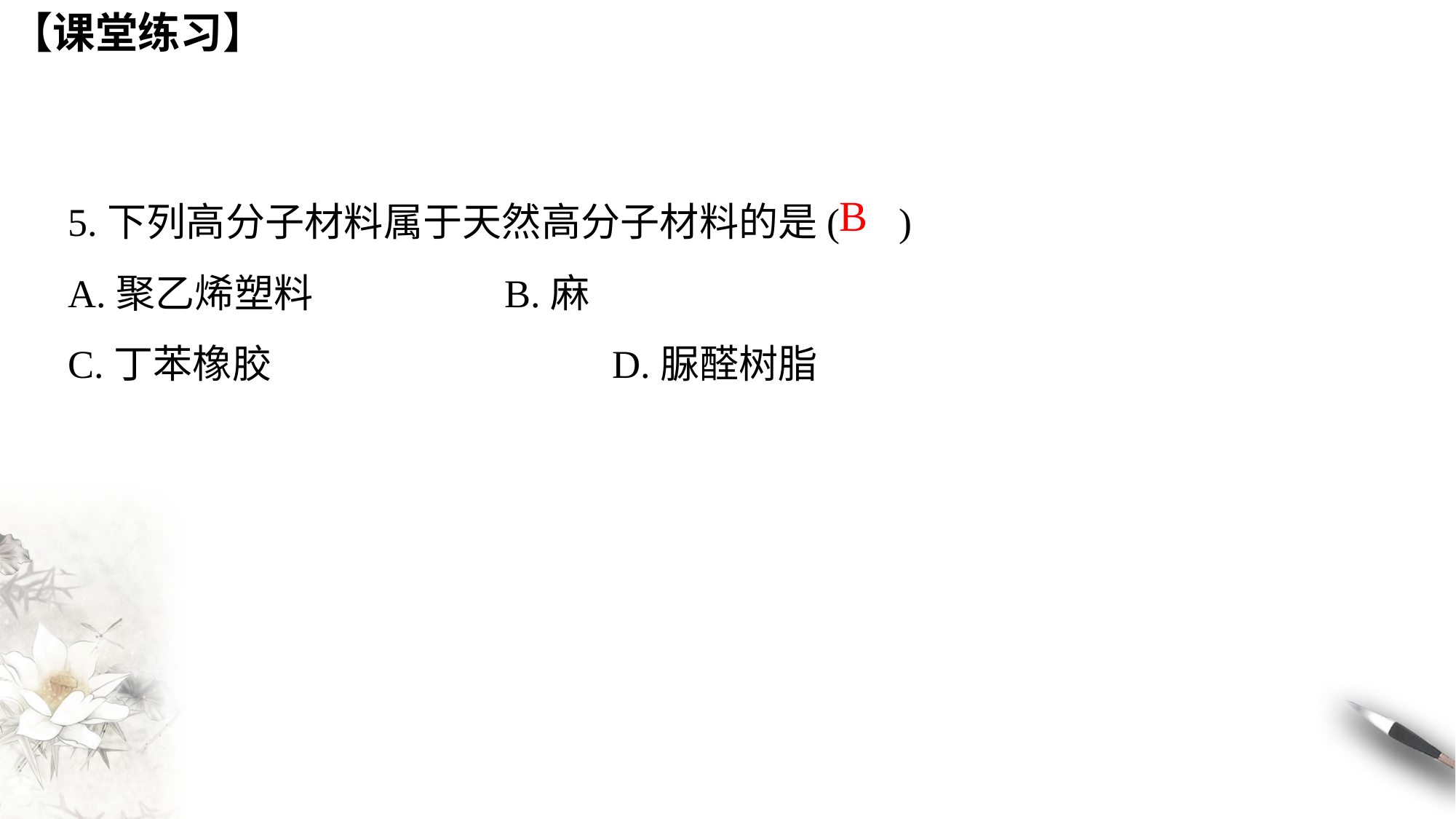

【课堂练习】
5.下列高分子材料属于天然高分子材料的是(      )
A.聚乙烯塑料  		B.麻
C.丁苯橡胶  		           D.脲醛树脂
B